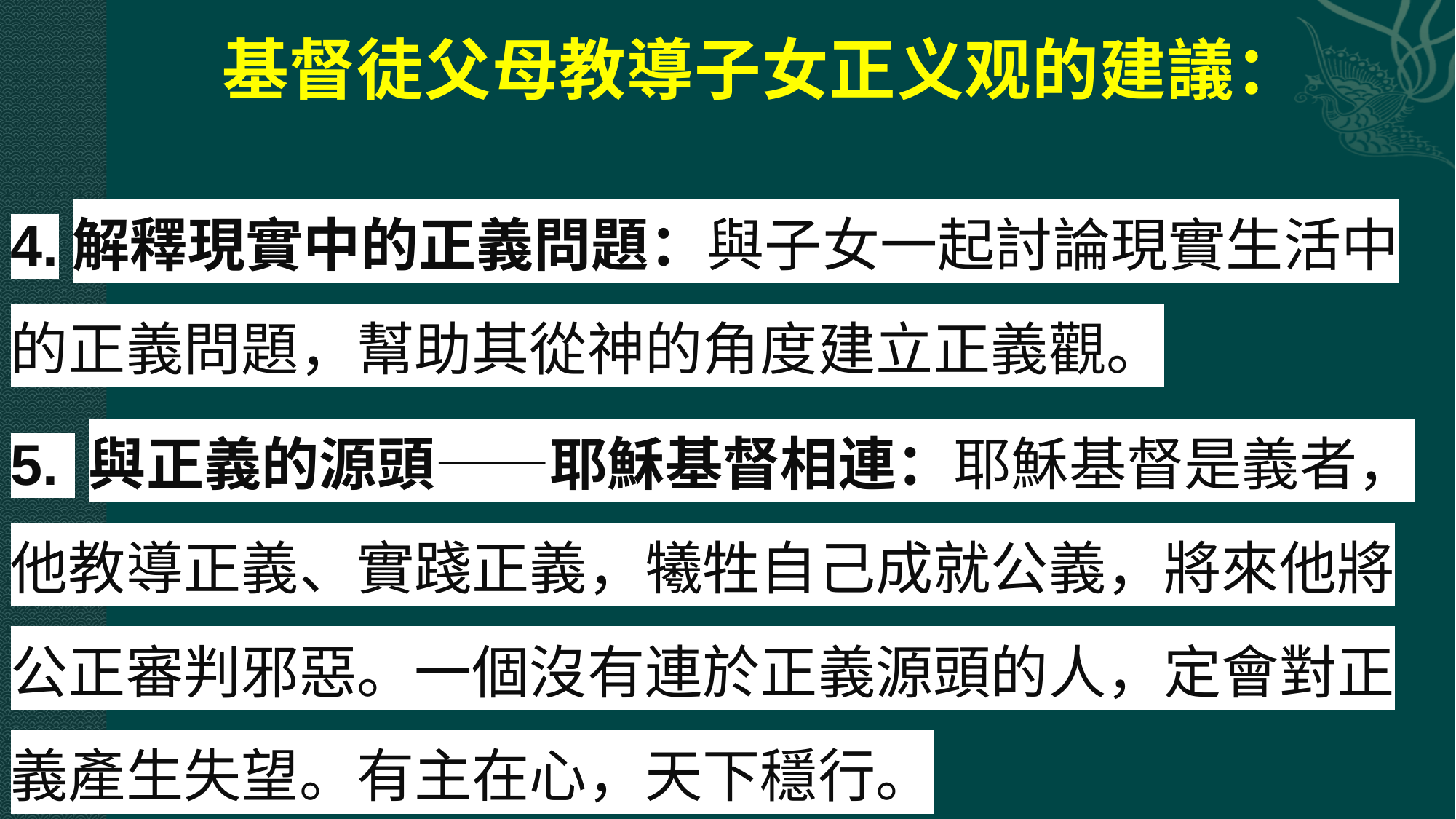

# 基督徒父母教導子女正义观的建議：
4.解釋現實中的正義問題：與子女一起討論現實生活中的正義問題，幫助其從神的角度建立正義觀。
5. 與正義的源頭——耶穌基督相連：耶穌基督是義者，他教導正義、實踐正義，犧牲自己成就公義，將來他將公正審判邪惡。一個沒有連於正義源頭的人，定會對正義產生失望。有主在心，天下穩行。